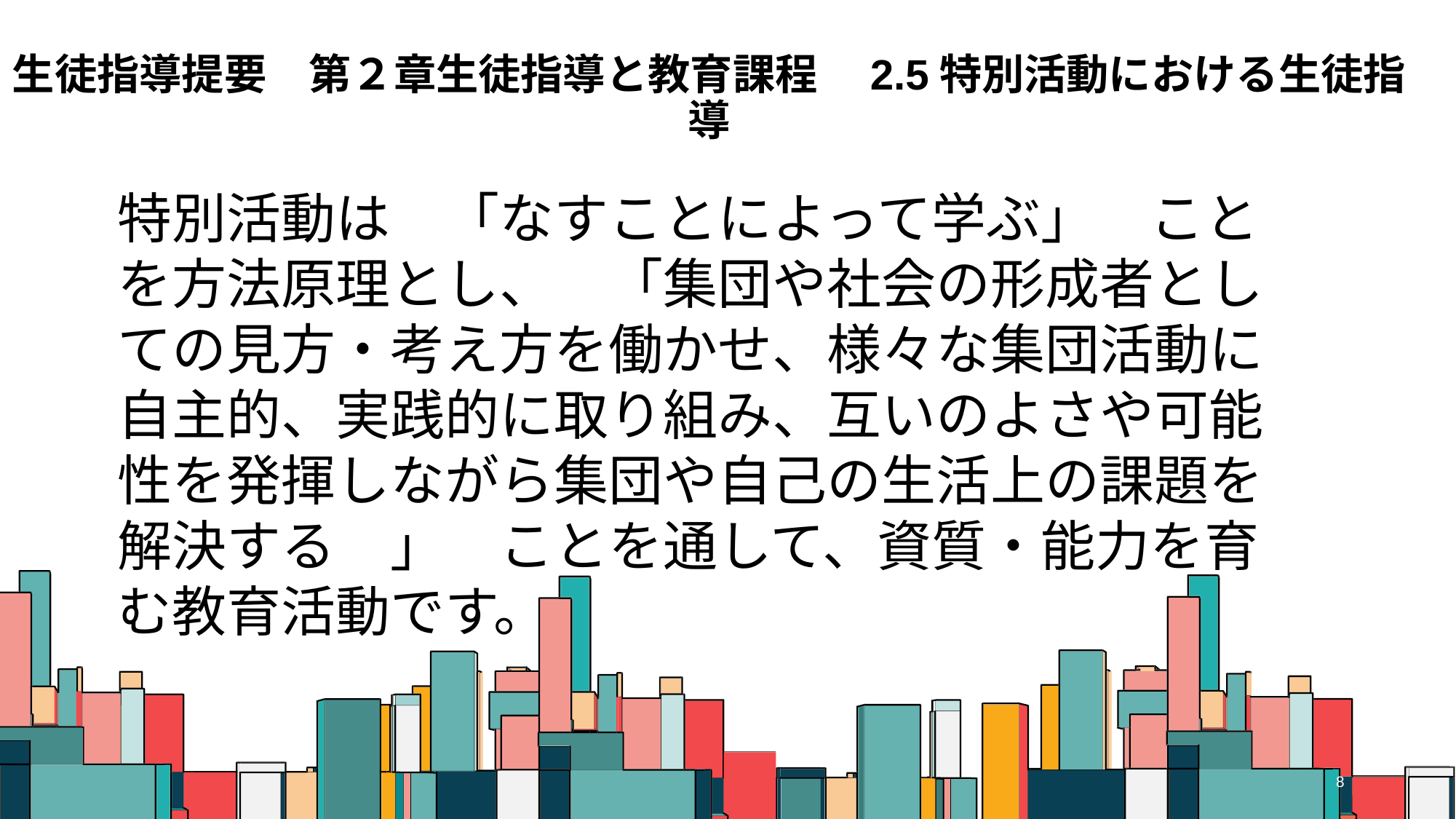

# 生徒指導提要　第２章生徒指導と教育課程　2.5特別活動における生徒指導
特別活動は　「なすことによって学ぶ」　ことを方法原理とし、　「集団や社会の形成者としての見方・考え方を働かせ、様々な集団活動に自主的、実践的に取り組み、互いのよさや可能性を発揮しながら集団や自己の生活上の課題を解決する　」　ことを通して、資質・能力を育む教育活動です。
8